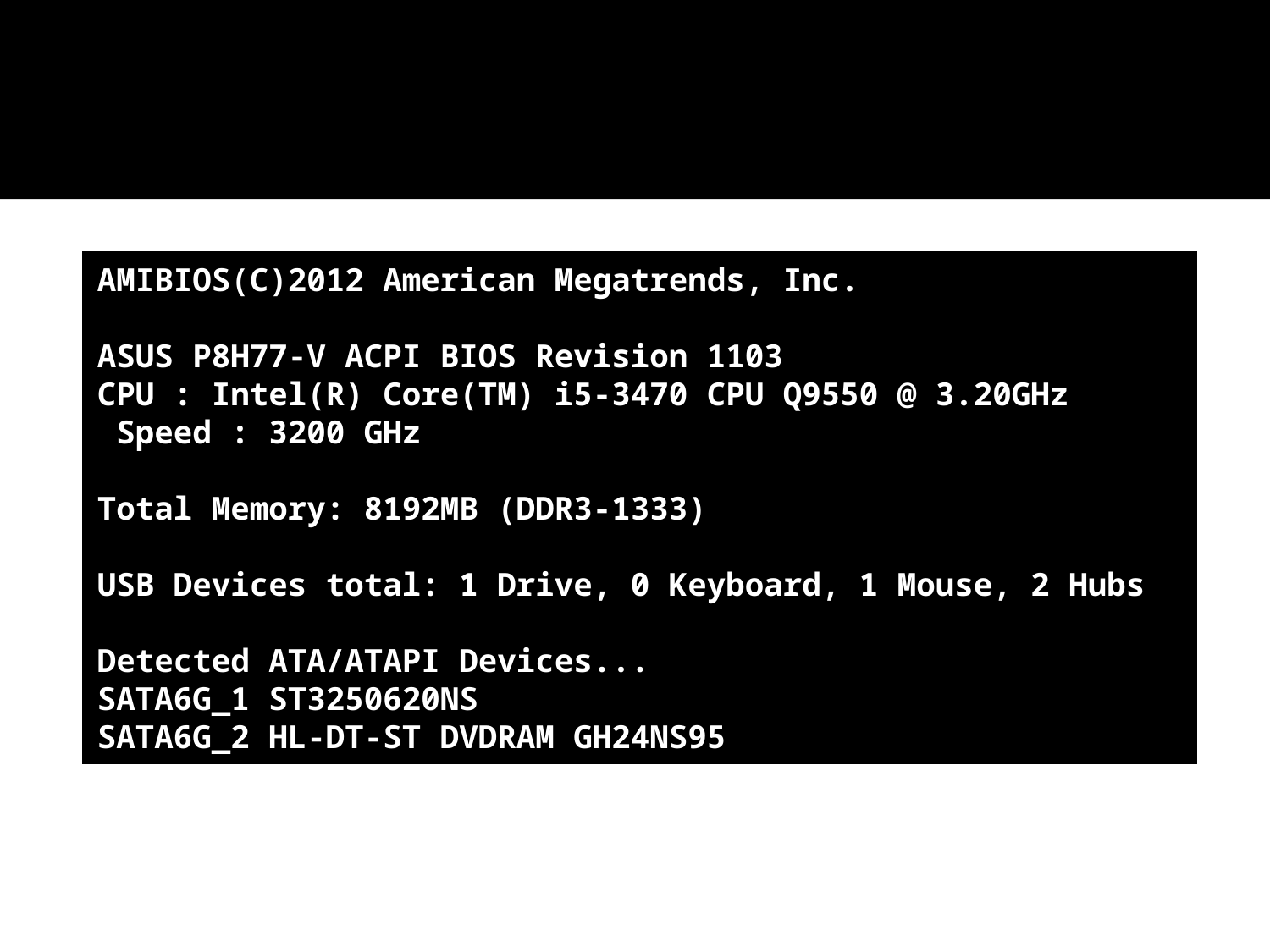

POST 実行の出力結果の例
AMIBIOS(C)2012 American Megatrends, Inc.

ASUS P8H77-V ACPI BIOS Revision 1103
CPU : Intel(R) Core(TM) i5-3470 CPU Q9550 @ 3.20GHz
 Speed : 3200 GHz

Total Memory: 8192MB (DDR3-1333)

USB Devices total: 1 Drive, 0 Keyboard, 1 Mouse, 2 Hubs

Detected ATA/ATAPI Devices...
SATA6G_1 ST3250620NS
SATA6G_2 HL-DT-ST DVDRAM GH24NS95